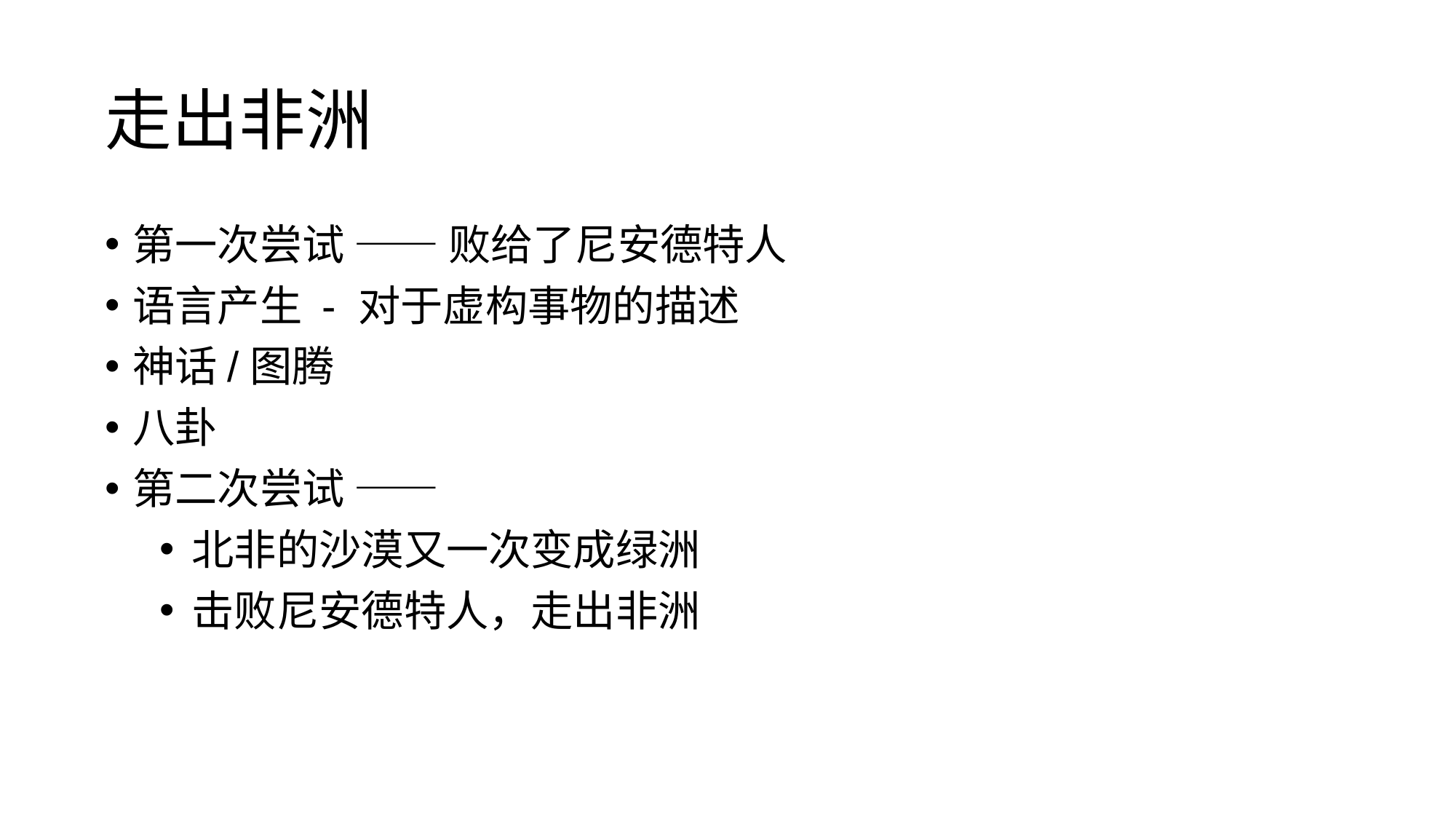

# 走出非洲
第一次尝试 —— 败给了尼安德特人
语言产生 - 对于虚构事物的描述
神话/图腾
八卦
第二次尝试 ——
北非的沙漠又一次变成绿洲
击败尼安德特人，走出非洲